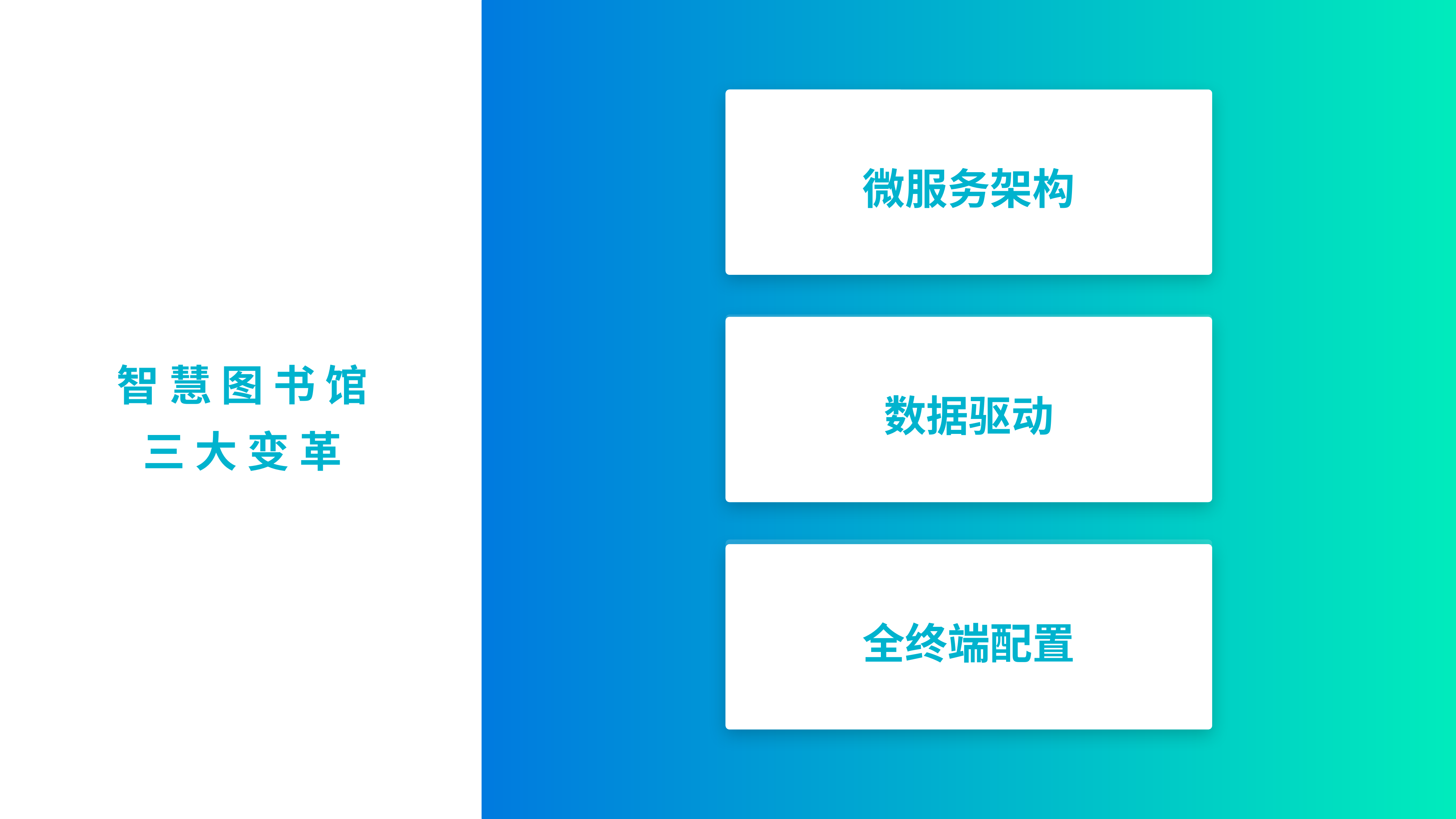

微服务架构
微服务架构
数据驱动
数据驱动
智 慧 图 书 馆
三 大 变 革
全终端配置
全终端配置